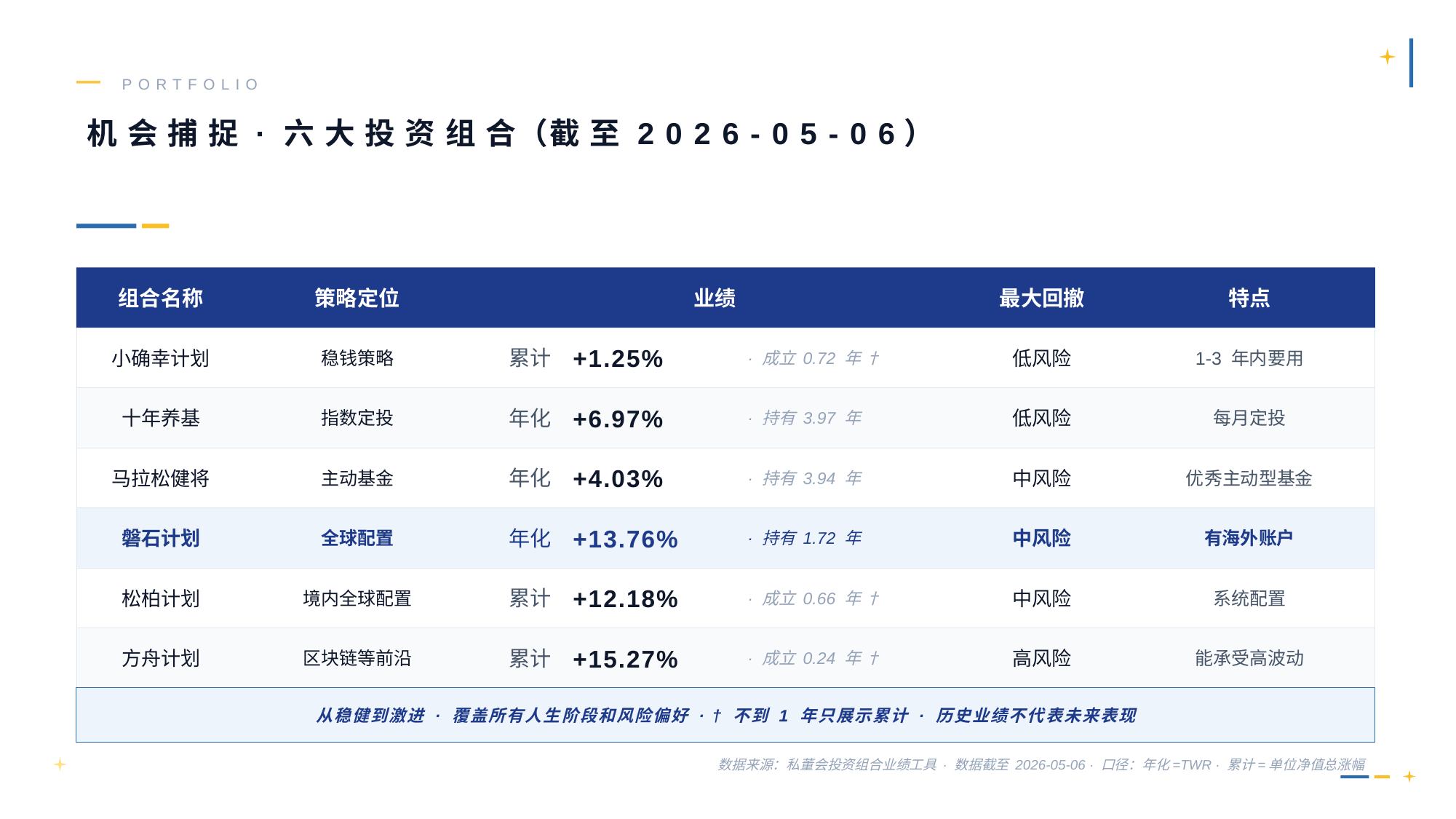

PORTFOLIO

机 会 捕 捉 · 六 大 投 资 组 合（截 至 2 0 2 6 - 0 5 - 0 6）

组合名称
策略定位
业绩
最大回撤
特点

小确幸计划
稳钱策略
累计
+1.25%
· 成立 0.72 年 †
低风险
1-3 年内要用

十年养基
指数定投
年化
+6.97%
· 持有 3.97 年
低风险
每月定投

马拉松健将
主动基金
年化
+4.03%
· 持有 3.94 年
中风险
优秀主动型基金

磐石计划
全球配置
年化
+13.76%
· 持有 1.72 年
中风险
有海外账户

松柏计划
境内全球配置
累计
+12.18%
· 成立 0.66 年 †
中风险
系统配置

方舟计划
区块链等前沿
累计
+15.27%
· 成立 0.24 年 †
高风险
能承受高波动

从稳健到激进 · 覆盖所有人生阶段和风险偏好 · † 不到 1 年只展示累计 · 历史业绩不代表未来表现
数据来源：私董会投资组合业绩工具 · 数据截至 2026-05-06 · 口径：年化=TWR · 累计=单位净值总涨幅